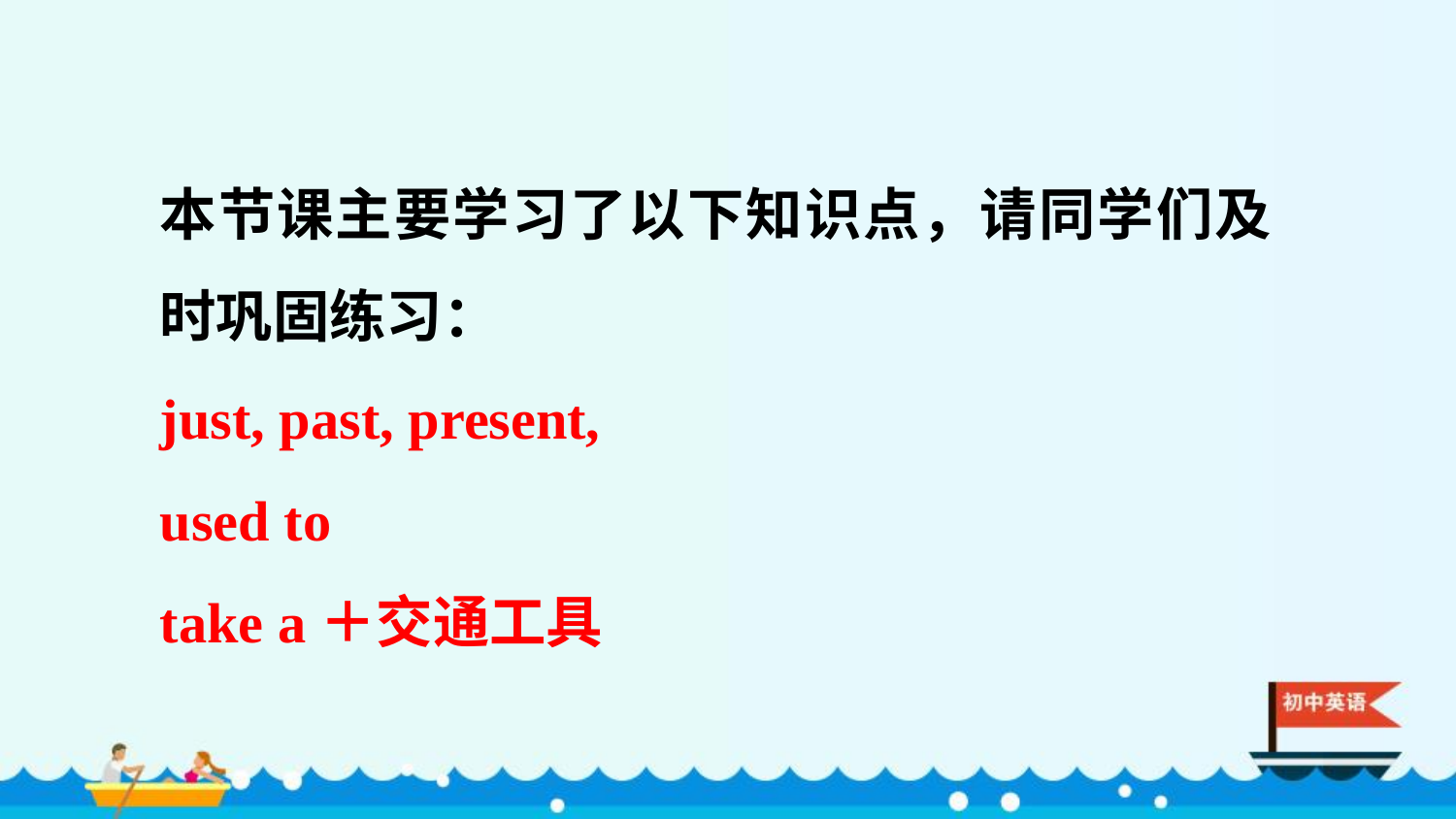

本节课主要学习了以下知识点，请同学们及时巩固练习：
just, past, present,
used to
take a＋交通工具